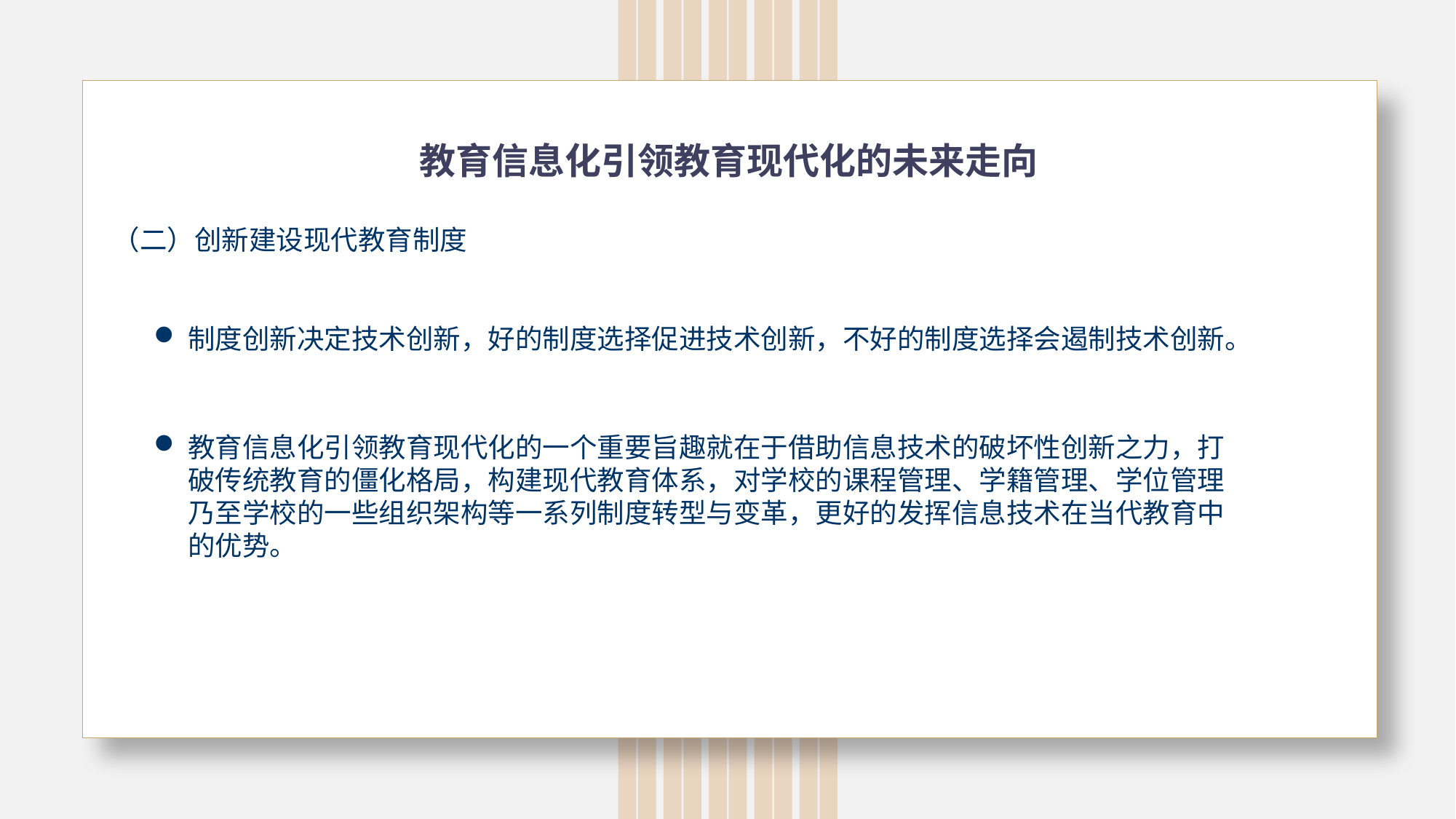

教育信息化引领教育现代化的未来走向
（二）创新建设现代教育制度
制度创新决定技术创新，好的制度选择促进技术创新，不好的制度选择会遏制技术创新。
教育信息化引领教育现代化的一个重要旨趣就在于借助信息技术的破坏性创新之力，打破传统教育的僵化格局，构建现代教育体系，对学校的课程管理、学籍管理、学位管理乃至学校的一些组织架构等一系列制度转型与变革，更好的发挥信息技术在当代教育中的优势。
。